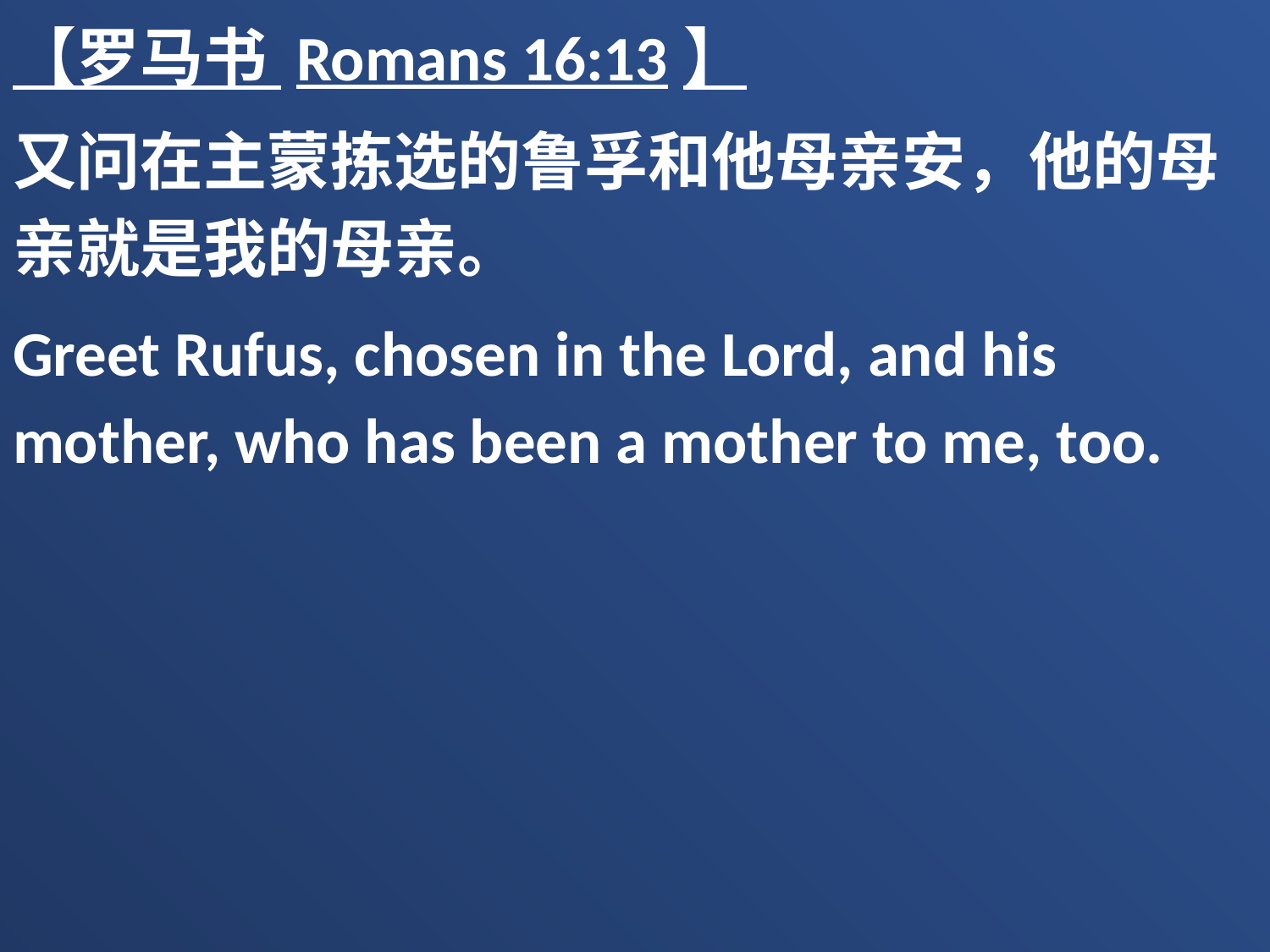

【罗马书 Romans 16:13】
又问在主蒙拣选的鲁孚和他母亲安，他的母亲就是我的母亲。
Greet Rufus, chosen in the Lord, and his mother, who has been a mother to me, too.